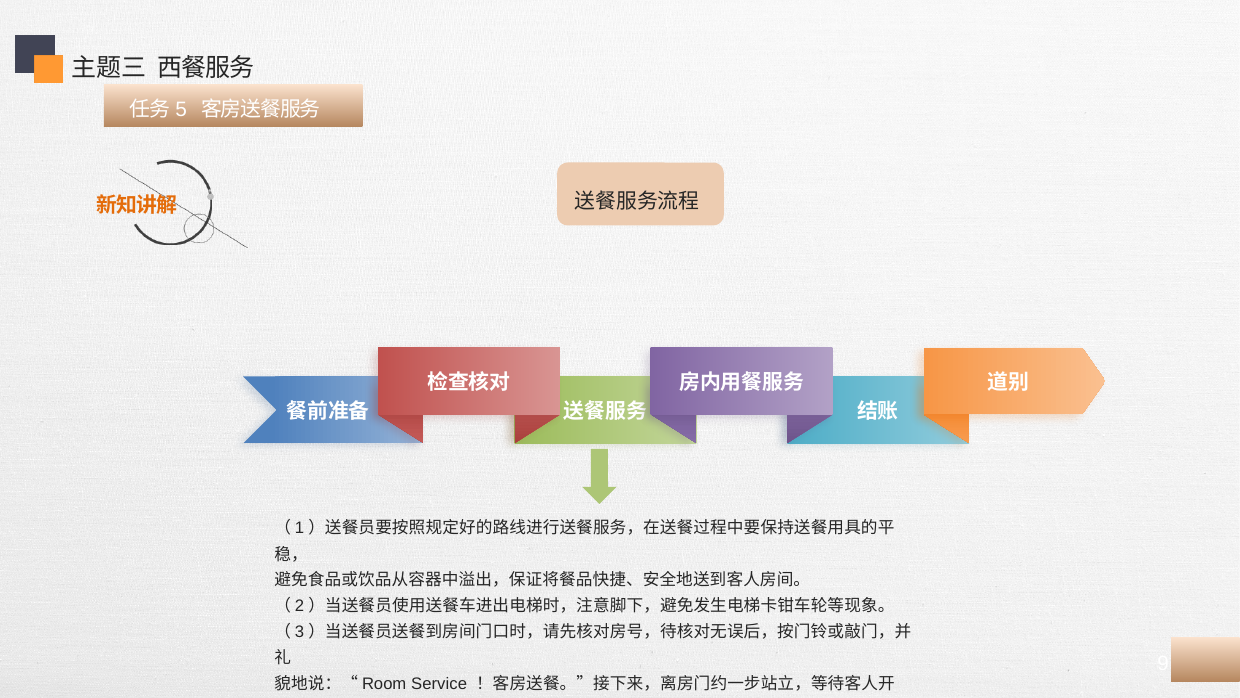

主题三  西餐服务

 任务5  客房送餐服务
  送餐服务流程
检查核对
房内用餐服务
道别
餐前准备
送餐服务
结账

（1）送餐员要按照规定好的路线进行送餐服务，在送餐过程中要保持送餐用具的平稳，
避免食品或饮品从容器中溢出，保证将餐品快捷、安全地送到客人房间。
（2）当送餐员使用送餐车进出电梯时，注意脚下，避免发生电梯卡钳车轮等现象。
（3）当送餐员送餐到房间门口时，请先核对房号，待核对无误后，按门铃或敲门，并礼
貌地说：“Room Service ！客房送餐。”接下来，离房门约一步站立，等待客人开门。